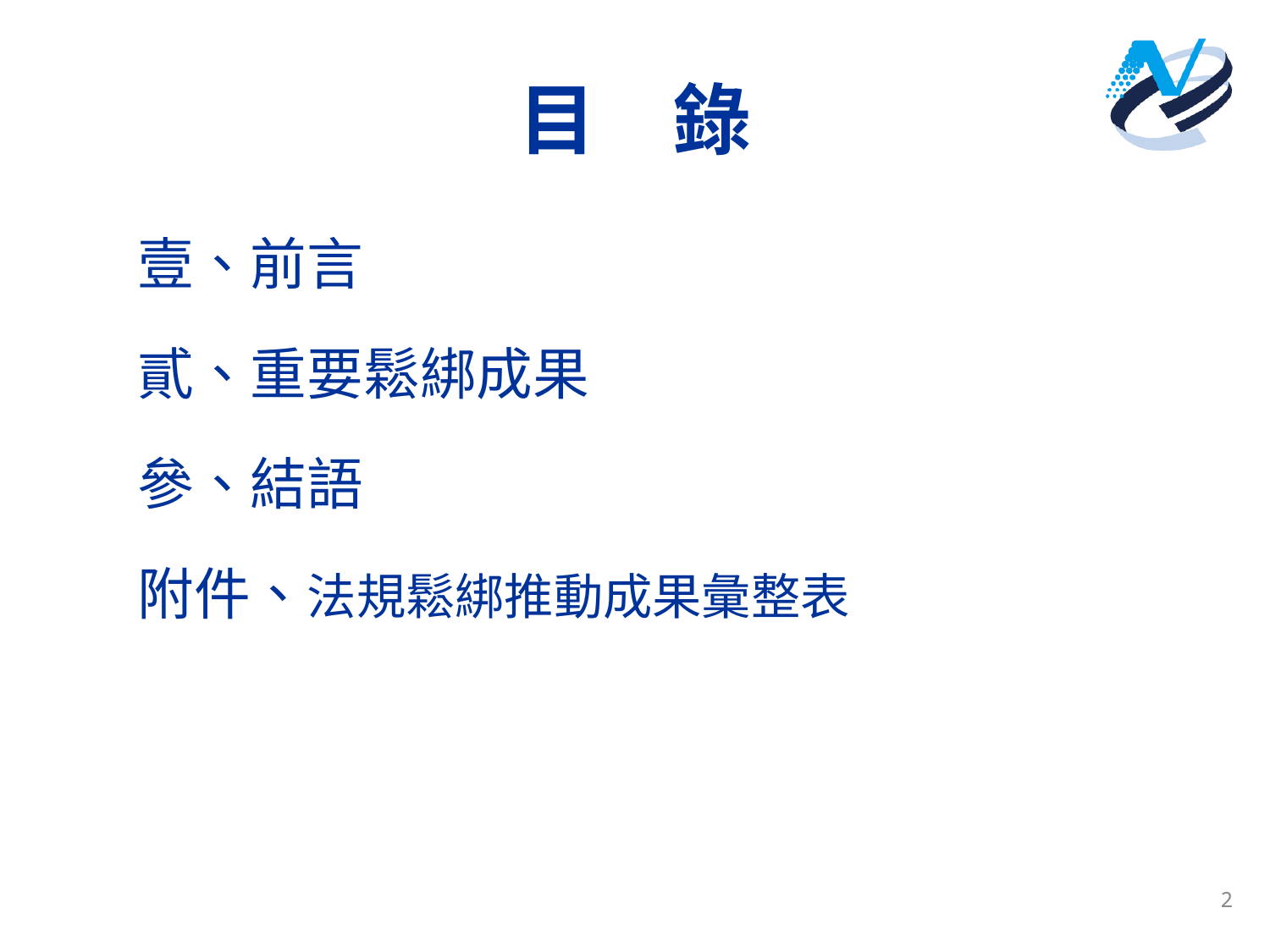

# 目　錄
壹、前言
貳、重要鬆綁成果
參、結語
附件、法規鬆綁推動成果彙整表

2